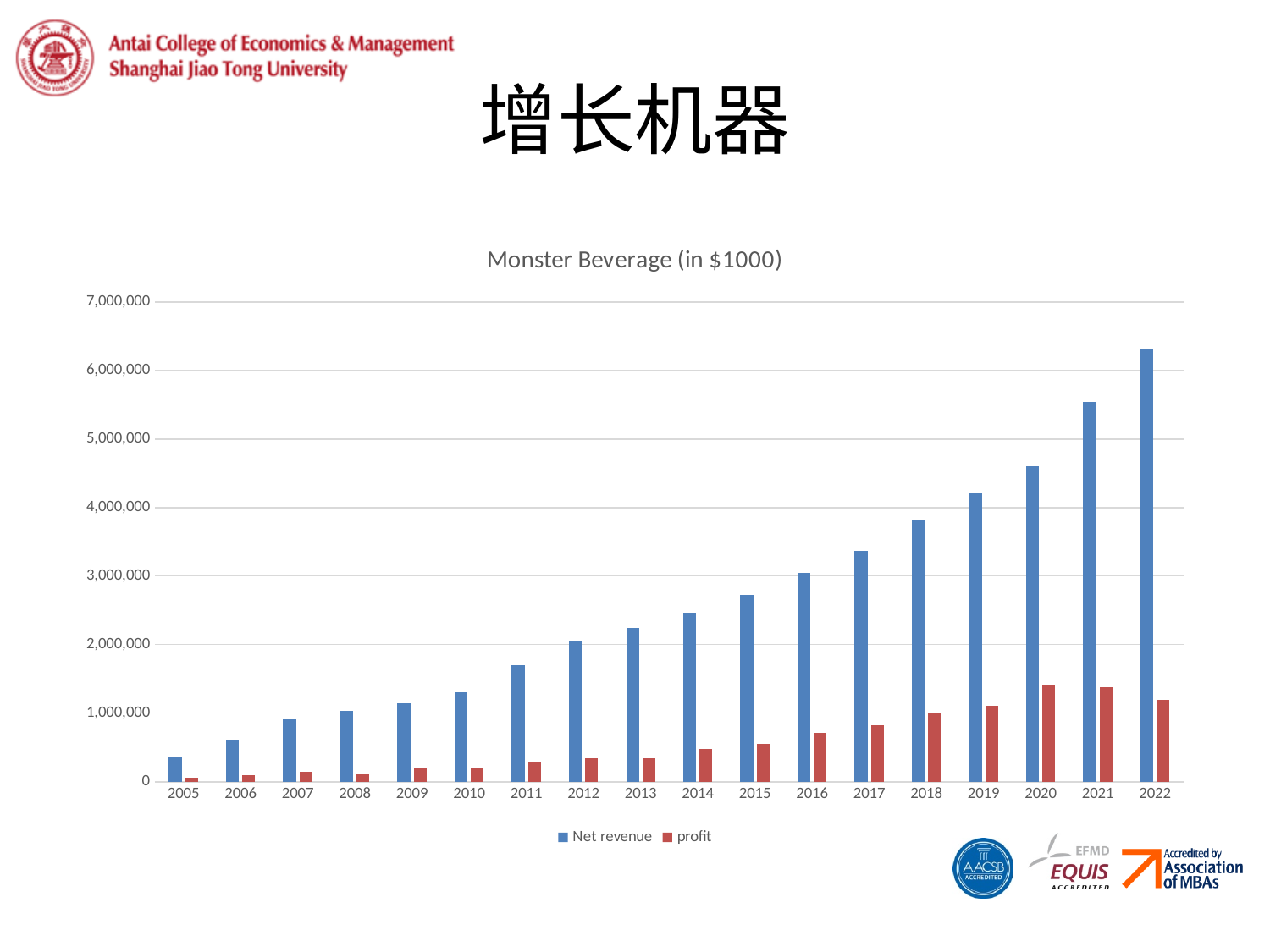

# 增长机器

### Chart: Monster Beverage (in $1000)

| Category | Net revenue | profit |
|---|---|---|
| 2005 | 348886.0 | 62776.0 |
| 2006 | 605774.0 | 97949.0 |
| 2007 | 904465.0 | 149406.0 |
| 2008 | 1033780.0 | 108032.0 |
| 2009 | 1143299.0 | 208716.0 |
| 2010 | 1303942.0 | 212029.0 |
| 2011 | 1703230.0 | 286219.0 |
| 2012 | 2060702.0 | 340020.0 |
| 2013 | 2246428.0 | 338661.0 |
| 2014 | 2464867.0 | 483185.0 |
| 2015 | 2722564.0 | 546733.0 |
| 2016 | 3049393.0 | 712685.0 |
| 2017 | 3369045.0 | 820678.0 |
| 2018 | 3807183.0 | 993004.0 |
| 2019 | 4200819.0 | 1107835.0 |
| 2020 | 4598638.0 | 1409594.0 |
| 2021 | 5541352.0 | 1377475.0 |
| 2022 | 6311050.0 | 1191624.0 |